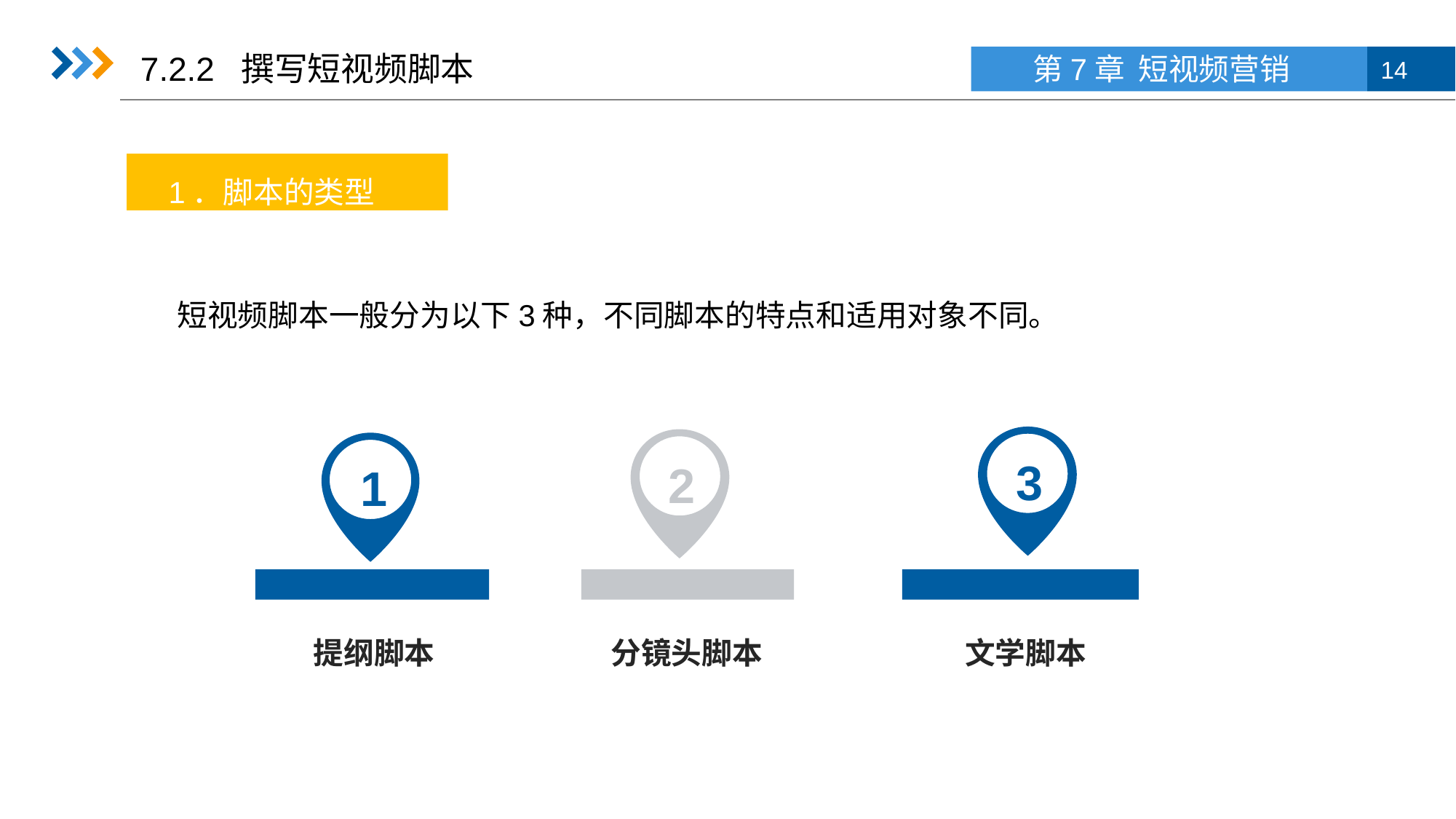

7.2.2  撰写短视频脚本
1．脚本的类型
短视频脚本一般分为以下3种，不同脚本的特点和适用对象不同。

3

文学脚本

2
1

分镜头脚本
提纲脚本